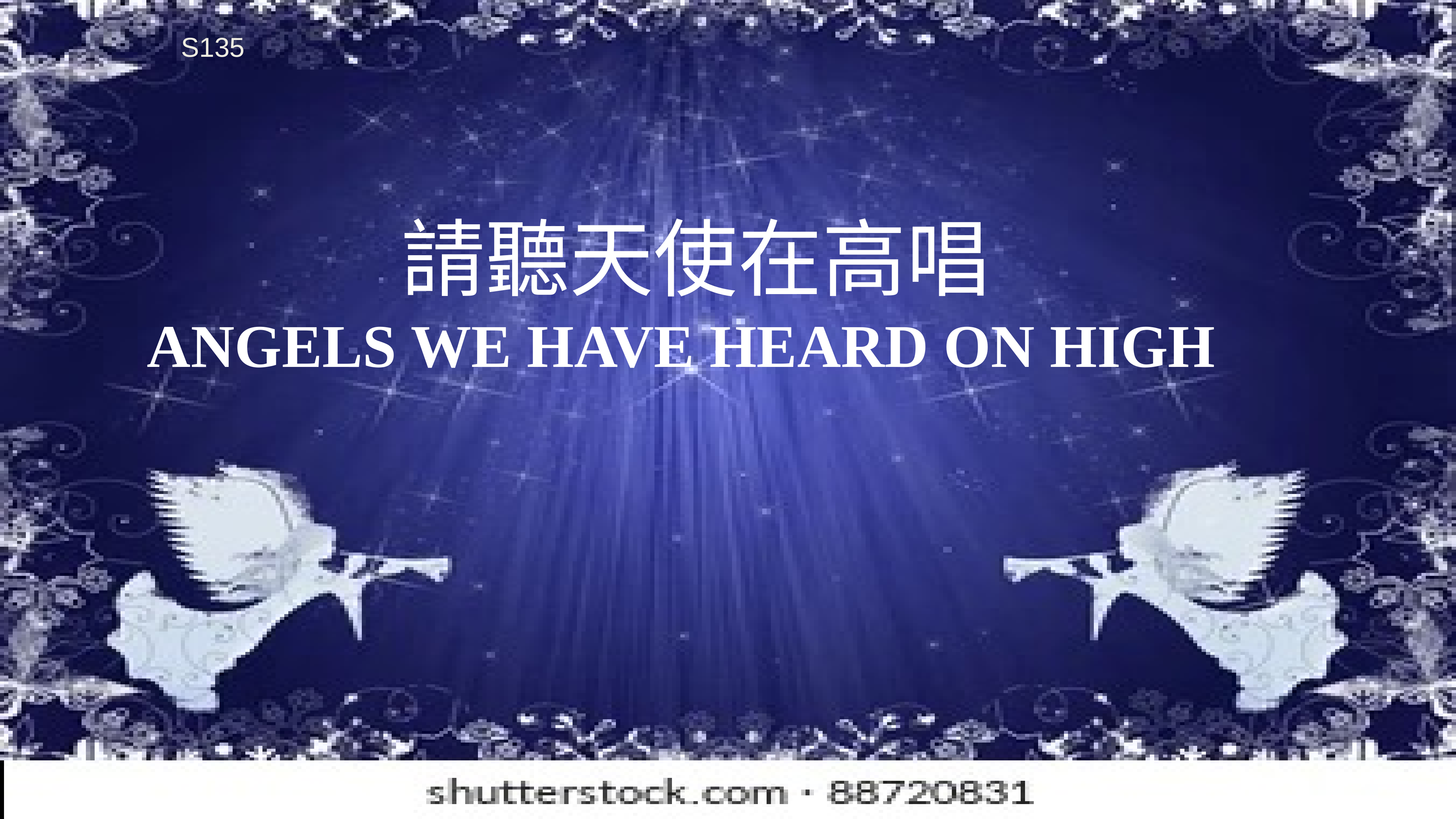

S135
 請聽天使在高唱
Angels We Have Heard on High